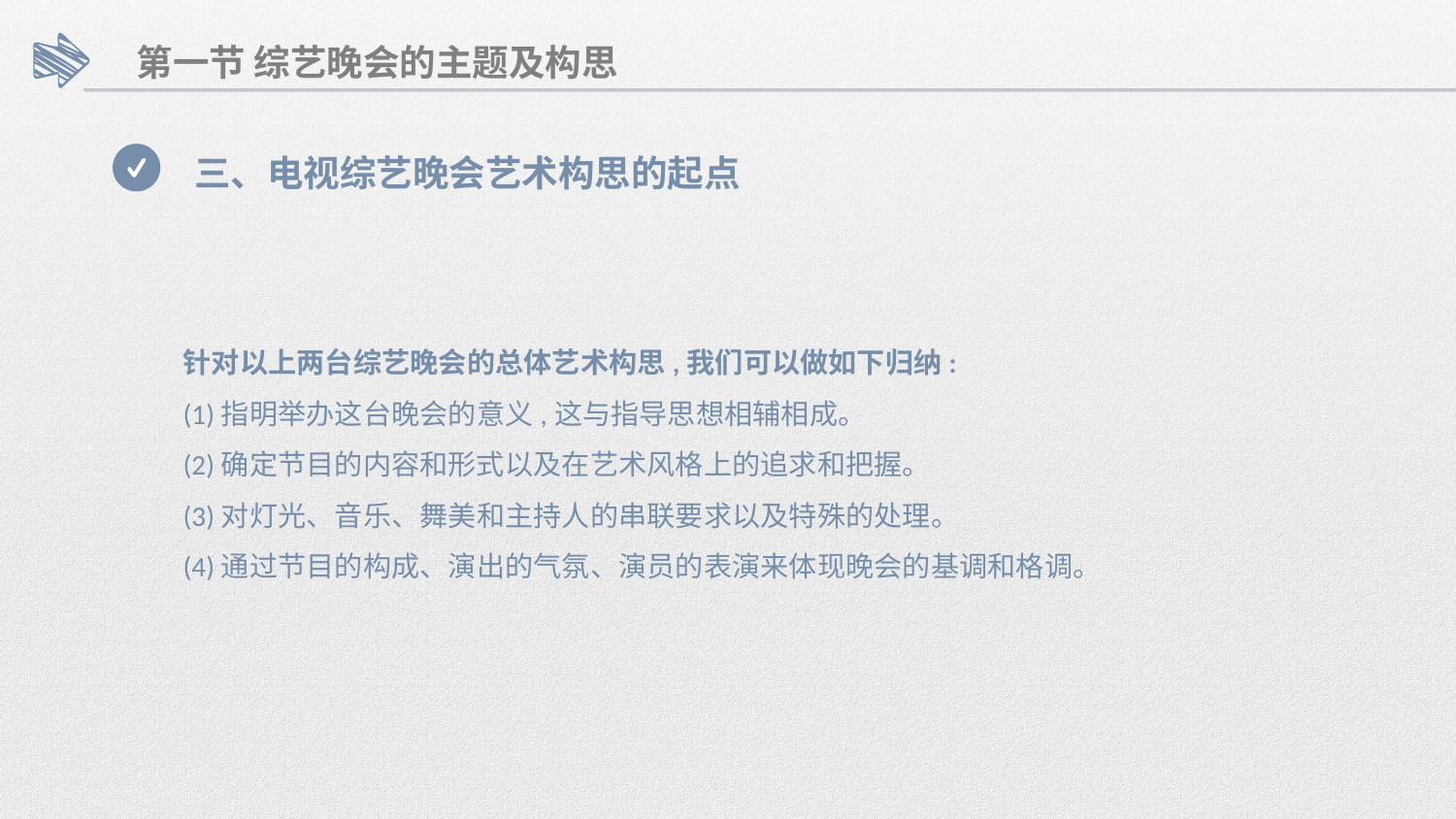

第一节 综艺晚会的主题及构思
三、电视综艺晚会艺术构思的起点

针对以上两台综艺晚会的总体艺术构思,我们可以做如下归纳:
(1)指明举办这台晚会的意义,这与指导思想相辅相成。
(2)确定节目的内容和形式以及在艺术风格上的追求和把握。
(3)对灯光、音乐、舞美和主持人的串联要求以及特殊的处理。
(4)通过节目的构成、演出的气氛、演员的表演来体现晚会的基调和格调。